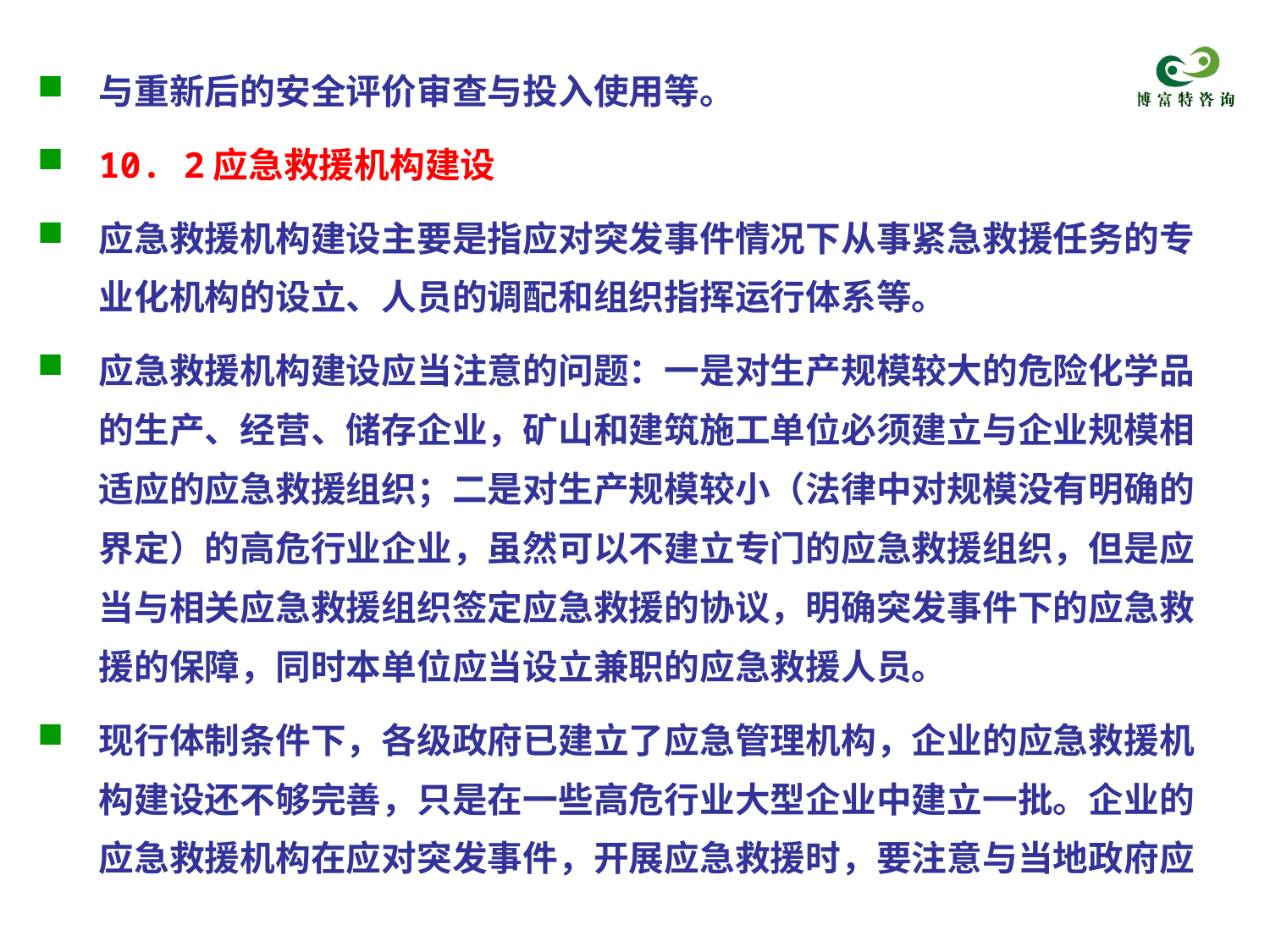

与重新后的安全评价审查与投入使用等。
10. 2应急救援机构建设
应急救援机构建设主要是指应对突发事件情况下从事紧急救援任务的专业化机构的设立、人员的调配和组织指挥运行体系等。
应急救援机构建设应当注意的问题：一是对生产规模较大的危险化学品的生产、经营、储存企业，矿山和建筑施工单位必须建立与企业规模相适应的应急救援组织；二是对生产规模较小（法律中对规模没有明确的界定）的高危行业企业，虽然可以不建立专门的应急救援组织，但是应当与相关应急救援组织签定应急救援的协议，明确突发事件下的应急救援的保障，同时本单位应当设立兼职的应急救援人员。
现行体制条件下，各级政府已建立了应急管理机构，企业的应急救援机构建设还不够完善，只是在一些高危行业大型企业中建立一批。企业的应急救援机构在应对突发事件，开展应急救援时，要注意与当地政府应